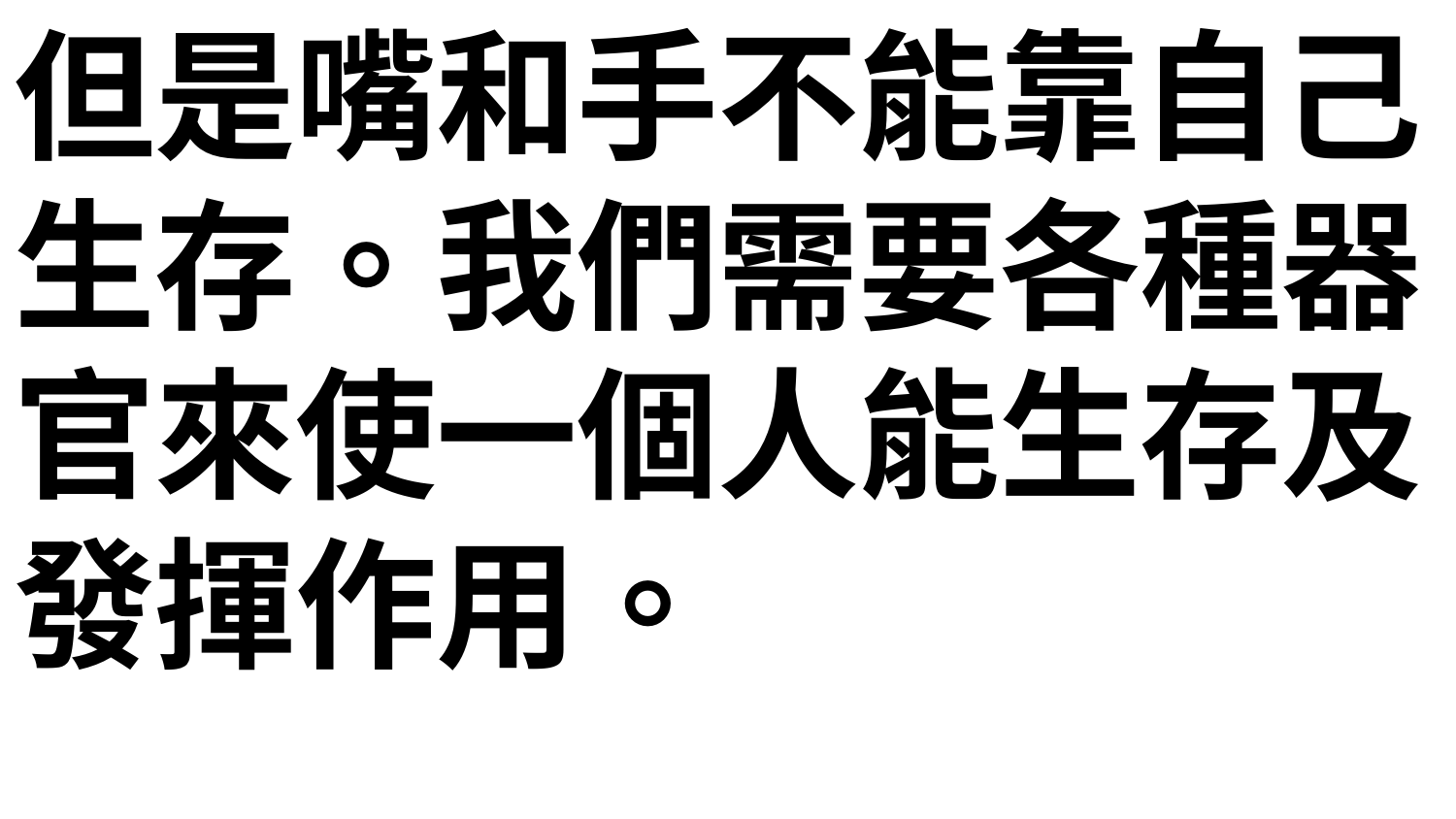

但是嘴和手不能靠自己生存。我們需要各種器官來使一個人能生存及發揮作用。